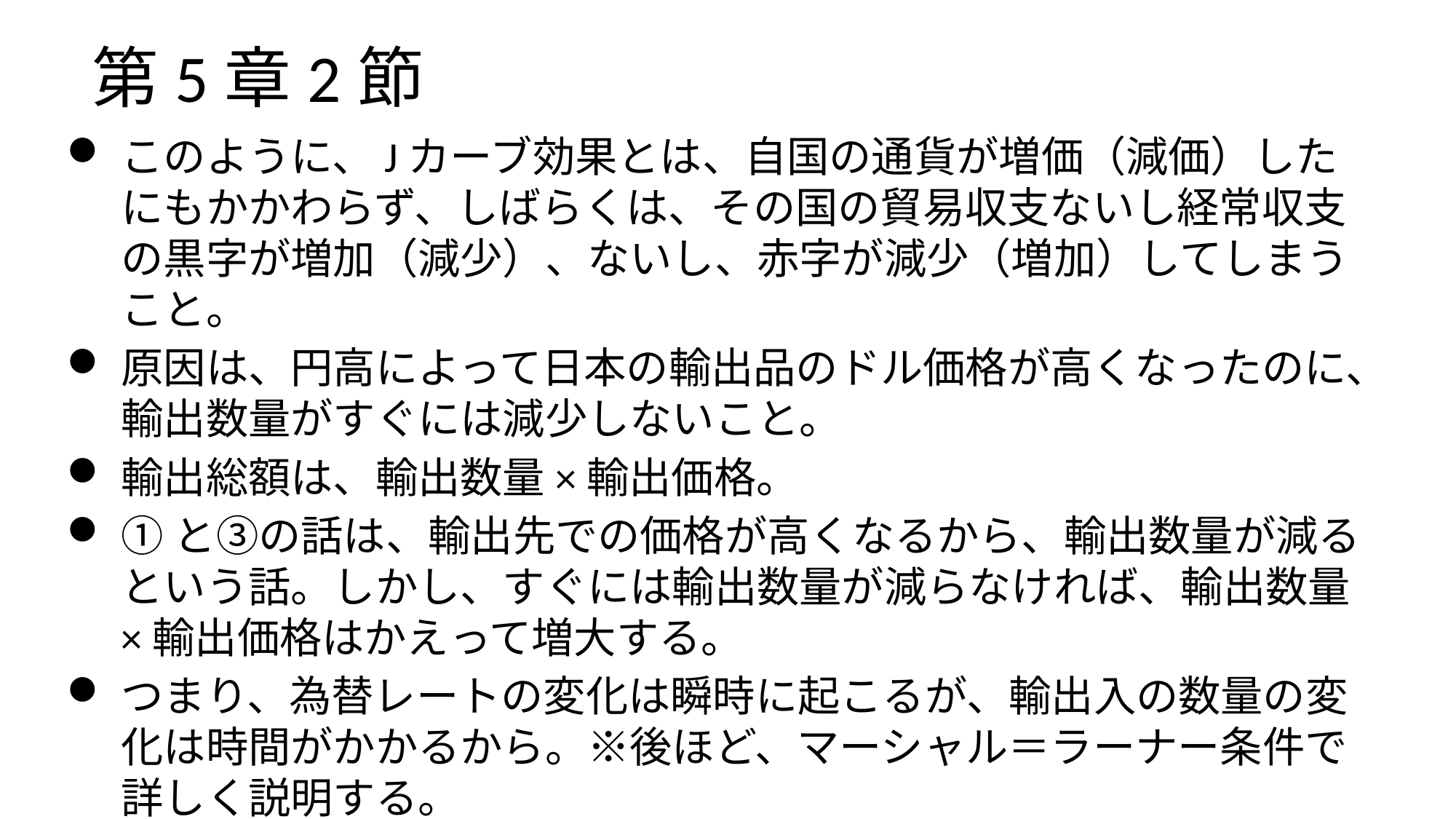

# 第5章2節
このように、Jカーブ効果とは、自国の通貨が増価（減価）したにもかかわらず、しばらくは、その国の貿易収支ないし経常収支の黒字が増加（減少）、ないし、赤字が減少（増加）してしまうこと。
原因は、円高によって日本の輸出品のドル価格が高くなったのに、輸出数量がすぐには減少しないこと。
輸出総額は、輸出数量×輸出価格。
①と③の話は、輸出先での価格が高くなるから、輸出数量が減るという話。しかし、すぐには輸出数量が減らなければ、輸出数量×輸出価格はかえって増大する。
つまり、為替レートの変化は瞬時に起こるが、輸出入の数量の変化は時間がかかるから。※後ほど、マーシャル＝ラーナー条件で詳しく説明する。